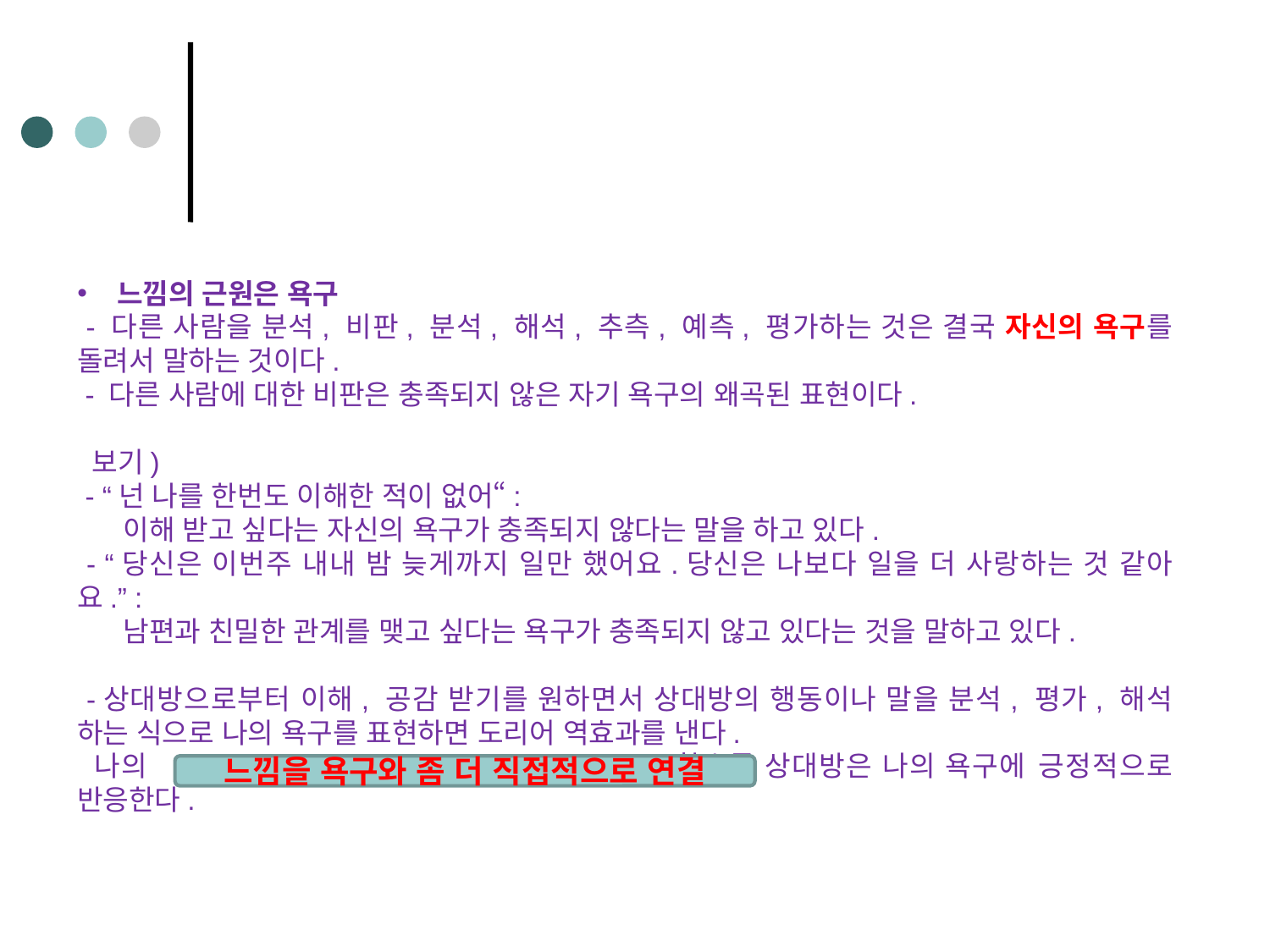

느낌의 근원은 욕구
 - 다른 사람을 분석, 비판, 분석, 해석, 추측, 예측, 평가하는 것은 결국 자신의 욕구를 돌려서 말하는 것이다.
 - 다른 사람에 대한 비판은 충족되지 않은 자기 욕구의 왜곡된 표현이다.

 보기)
 - “넌 나를 한번도 이해한 적이 없어“:
     이해 받고 싶다는 자신의 욕구가 충족되지 않다는 말을 하고 있다.
 - “당신은 이번주 내내 밤 늦게까지 일만 했어요.당신은 나보다 일을 더 사랑하는 것 같아요.” :
     남편과 친밀한 관계를 맺고 싶다는 욕구가 충족되지 않고 있다는 것을 말하고 있다.

 -상대방으로부터 이해, 공감 받기를 원하면서 상대방의 행동이나 말을 분석, 평가, 해석 하는 식으로 나의 욕구를 표현하면 도리어 역효과를 낸다.
 나의                                                          할수록 상대방은 나의 욕구에 긍정적으로 반응한다.
느낌을 욕구와 좀 더 직접적으로 연결